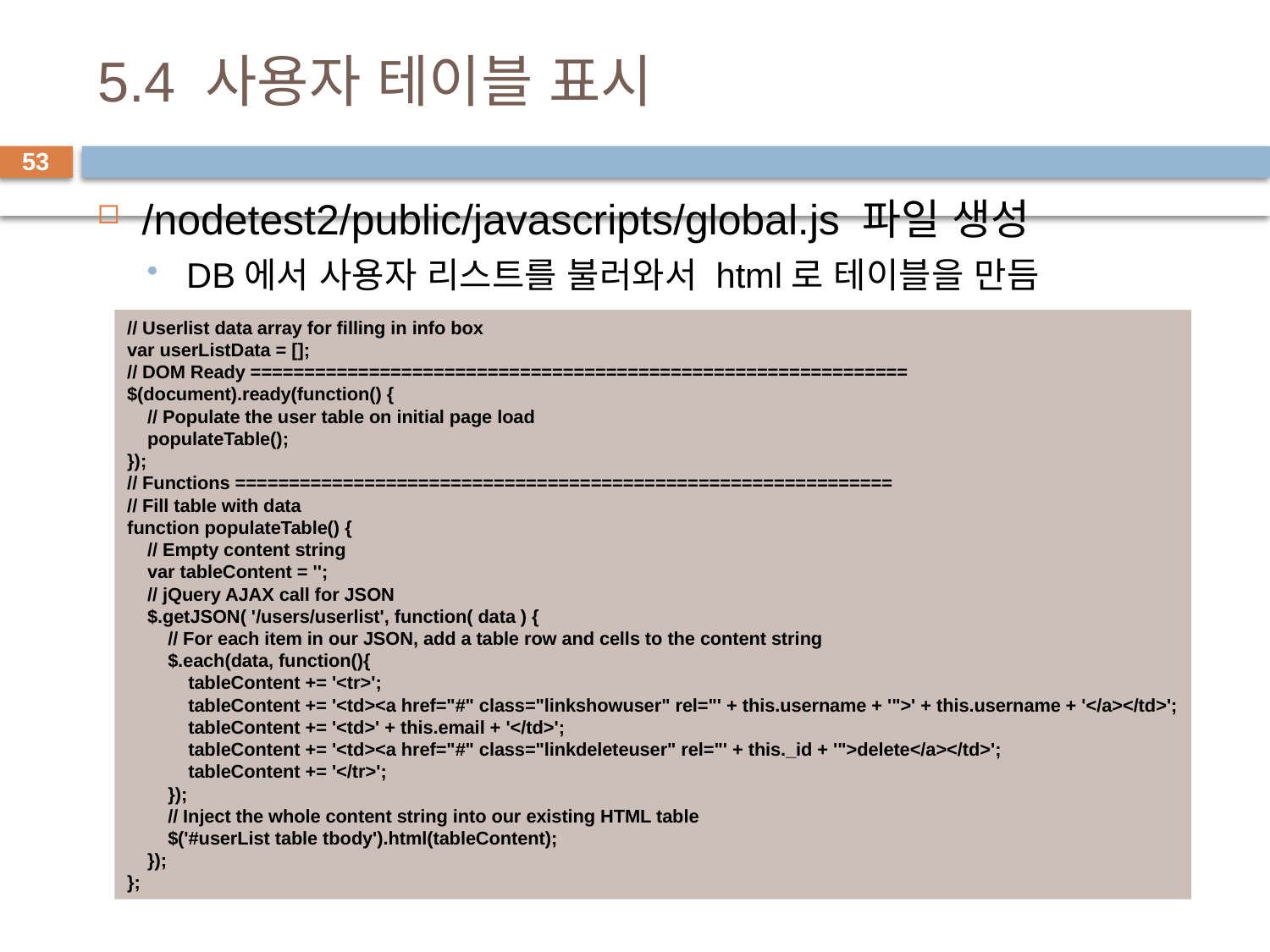

# 5.4 사용자 테이블 표시
53
/nodetest2/public/javascripts/global.js 파일 생성
DB에서 사용자 리스트를 불러와서 html로 테이블을 만듬
// Userlist data array for filling in info box
var userListData = [];
// DOM Ready =============================================================
$(document).ready(function() {
    // Populate the user table on initial page load
    populateTable();
});
// Functions =============================================================
// Fill table with data
function populateTable() {
    // Empty content string
    var tableContent = '';
    // jQuery AJAX call for JSON
    $.getJSON( '/users/userlist', function( data ) {
        // For each item in our JSON, add a table row and cells to the content string
        $.each(data, function(){
            tableContent += '<tr>';
            tableContent += '<td><a href="#" class="linkshowuser" rel="' + this.username + '">' + this.username + '</a></td>';
            tableContent += '<td>' + this.email + '</td>';
            tableContent += '<td><a href="#" class="linkdeleteuser" rel="' + this._id + '">delete</a></td>';
            tableContent += '</tr>';
        });
        // Inject the whole content string into our existing HTML table
        $('#userList table tbody').html(tableContent);
    });
};